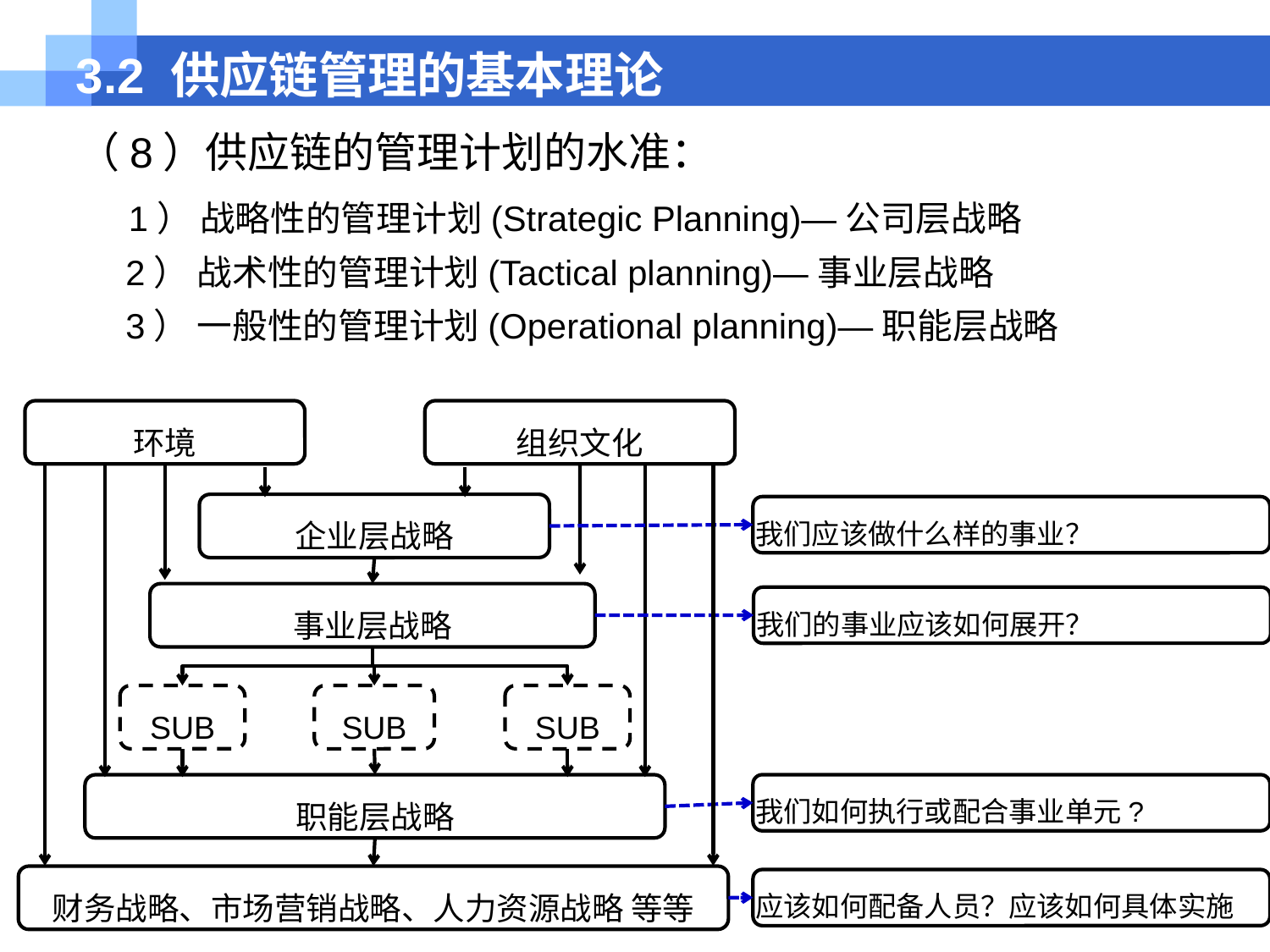

# 3.2 供应链管理的基本理论
 （8）供应链的管理计划的水准：
      1） 战略性的管理计划(Strategic Planning)—公司层战略
       2） 战术性的管理计划(Tactical planning)—事业层战略
       3） 一般性的管理计划(Operational planning)—职能层战略
环境
组织文化
企业层战略
我们应该做什么样的事业？
事业层战略
我们的事业应该如何展开？
SUB
SUB
SUB
职能层战略
我们如何执行或配合事业单元?
财务战略、市场营销战略、人力资源战略 等等
应该如何配备人员？应该如何具体实施